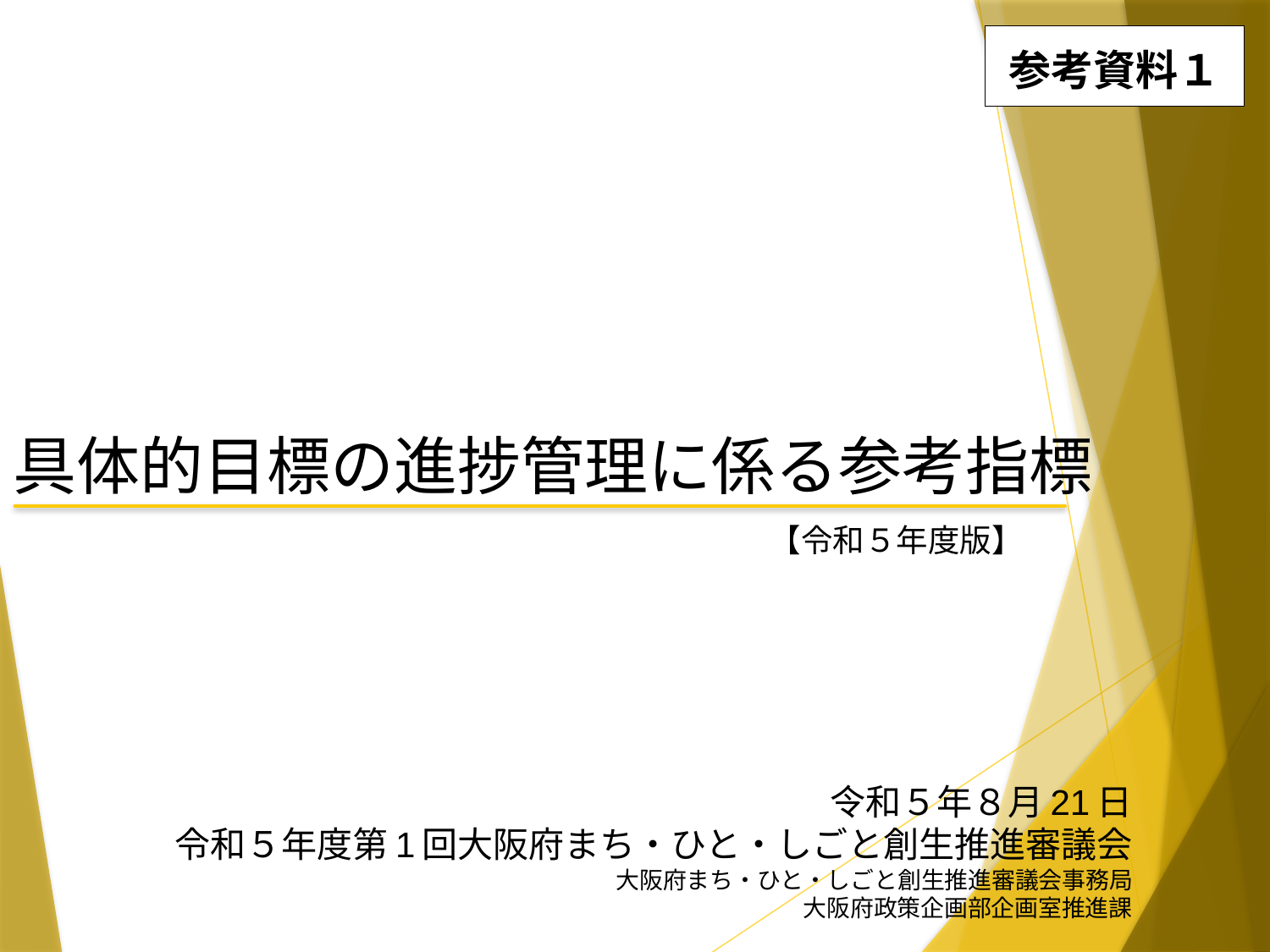

参考資料１
# 具体的目標の進捗管理に係る参考指標
【令和５年度版】
令和５年８月21日
令和５年度第1回大阪府まち・ひと・しごと創生推進審議会
大阪府まち・ひと・しごと創生推進審議会事務局
大阪府政策企画部企画室推進課